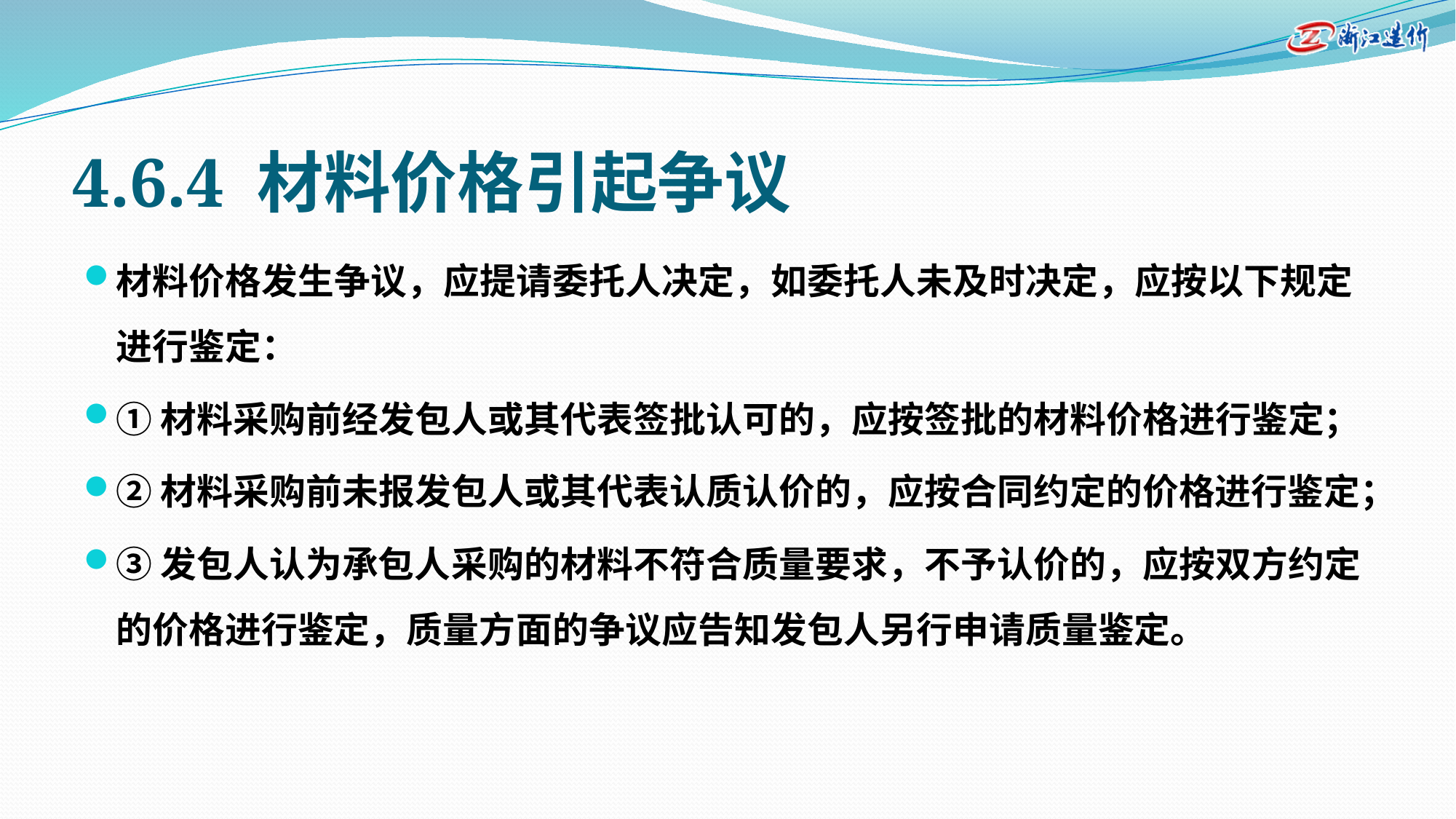

# 4.6.4 材料价格引起争议
材料价格发生争议，应提请委托人决定，如委托人未及时决定，应按以下规定进行鉴定：
①材料采购前经发包人或其代表签批认可的，应按签批的材料价格进行鉴定；
②材料采购前未报发包人或其代表认质认价的，应按合同约定的价格进行鉴定；
③发包人认为承包人采购的材料不符合质量要求，不予认价的，应按双方约定的价格进行鉴定，质量方面的争议应告知发包人另行申请质量鉴定。